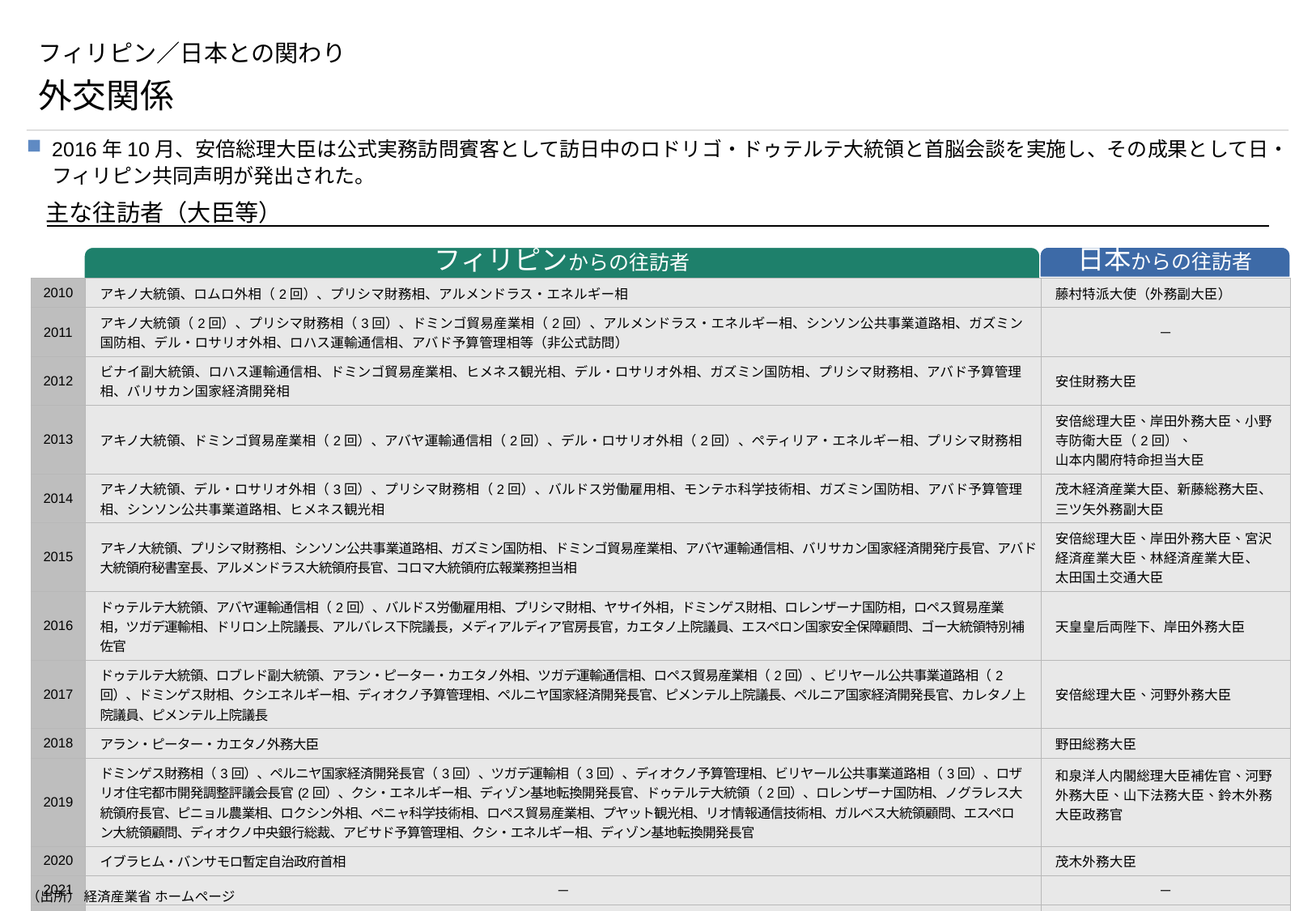

# フィリピン／日本との関わり
外交関係
2016年10月、安倍総理大臣は公式実務訪問賓客として訪日中のロドリゴ・ドゥテルテ大統領と首脳会談を実施し、その成果として日・フィリピン共同声明が発出された。
主な往訪者（大臣等）
日本からの往訪者
フィリピンからの往訪者
| 2010 | アキノ大統領、ロムロ外相（2回）、プリシマ財務相、アルメンドラス・エネルギー相 | 藤村特派大使（外務副大臣） |
| --- | --- | --- |
| 2011 | アキノ大統領（2回）、プリシマ財務相（3回）、ドミンゴ貿易産業相（2回）、アルメンドラス・エネルギー相、シンソン公共事業道路相、ガズミン国防相、デル・ロサリオ外相、ロハス運輸通信相、アバド予算管理相等（非公式訪問） | － |
| 2012 | ビナイ副大統領、ロハス運輸通信相、ドミンゴ貿易産業相、ヒメネス観光相、デル・ロサリオ外相、ガズミン国防相、プリシマ財務相、アバド予算管理相、バリサカン国家経済開発相 | 安住財務大臣 |
| 2013 | アキノ大統領、ドミンゴ貿易産業相（2回）、アバヤ運輸通信相（2回）、デル・ロサリオ外相（2回）、ペティリア・エネルギー相、プリシマ財務相 | 安倍総理大臣、岸田外務大臣、小野寺防衛大臣（2回）、 山本内閣府特命担当大臣 |
| 2014 | アキノ大統領、デル・ロサリオ外相（3回）、プリシマ財務相（2回）、バルドス労働雇用相、モンテホ科学技術相、ガズミン国防相、アバド予算管理相、シンソン公共事業道路相、ヒメネス観光相 | 茂木経済産業大臣、新藤総務大臣、三ツ矢外務副大臣 |
| 2015 | アキノ大統領、プリシマ財務相、シンソン公共事業道路相、ガズミン国防相、ドミンゴ貿易産業相、アバヤ運輸通信相、バリサカン国家経済開発庁長官、アバド大統領府秘書室長、アルメンドラス大統領府長官、コロマ大統領府広報業務担当相 | 安倍総理大臣、岸田外務大臣、宮沢経済産業大臣、林経済産業大臣、 太田国土交通大臣 |
| 2016 | ドゥテルテ大統領、アバヤ運輸通信相（2回）、バルドス労働雇用相、プリシマ財相、ヤサイ外相，ドミンゲス財相、ロレンザーナ国防相，ロペス貿易産業相，ツガデ運輸相、ドリロン上院議長、アルバレス下院議長，メディアルディア官房長官，カエタノ上院議員、エスペロン国家安全保障顧問、ゴー大統領特別補佐官 | 天皇皇后両陛下、岸田外務大臣 |
| 2017 | ドゥテルテ大統領、ロブレド副大統領、アラン・ピーター・カエタノ外相、ツガデ運輸通信相、ロペス貿易産業相（2回）、ビリヤール公共事業道路相（2回）、ドミンゲス財相、クシエネルギー相、ディオクノ予算管理相、ペルニヤ国家経済開発長官、ピメンテル上院議長、ペルニア国家経済開発長官、カレタノ上院議員、ピメンテル上院議長 | 安倍総理大臣、河野外務大臣 |
| 2018 | アラン・ピーター・カエタノ外務大臣 | 野田総務大臣 |
| 2019 | ドミンゲス財務相（3回）、ペルニヤ国家経済開発長官（3回）、ツガデ運輸相（3回）、ディオクノ予算管理相、ビリヤール公共事業道路相（3回）、ロザリオ住宅都市開発調整評議会長官(2回）、クシ・エネルギー相、ディゾン基地転換開発長官、ドゥテルテ大統領（2回）、ロレンザーナ国防相、ノグラレス大統領府長官、ピニョル農業相、ロクシン外相、ペニャ科学技術相、ロペス貿易産業相、プヤット観光相、リオ情報通信技術相、ガルベス大統領顧問、エスペロン大統領顧問、ディオクノ中央銀行総裁、アビサド予算管理相、クシ・エネルギー相、ディゾン基地転換開発長官 | 和泉洋人内閣総理大臣補佐官、河野外務大臣、山下法務大臣、鈴木外務大臣政務官 |
| 2020 | イブラヒム・バンサモロ暫定自治政府首相 | 茂木外務大臣 |
| 2021 | － | － |
| 2022 | プヤット観光相、ロクシン外相、ロレンザーナ国防相、ドミンゲス財務相、ベリョ労働雇用相、ドゥテルテ副大統領 | 森総理大臣補佐官、林外務大臣 |
| 2023 | マルコス大統領、ズビリ上院議長、ロムアルデス下院議長、マナロ外務大臣、ディオクノ財務大臣、ボノアン公共事業道路大臣、パスクアル貿易産業大臣、ユーロ＝ロイザガ環境天然資源大臣、フラスコ観光大臣、バウティスタ運輸大臣、パンガンダーマン予算管理大臣、オプレ移住労働者大臣、バリサカン国家経済開発庁長官、ベリカリア＝ガラフィル大統領府広報大臣、ガルベス国防大臣代行、ラグダメオ大統領特別補佐官 |  |
（出所） 経済産業省 ホームページ